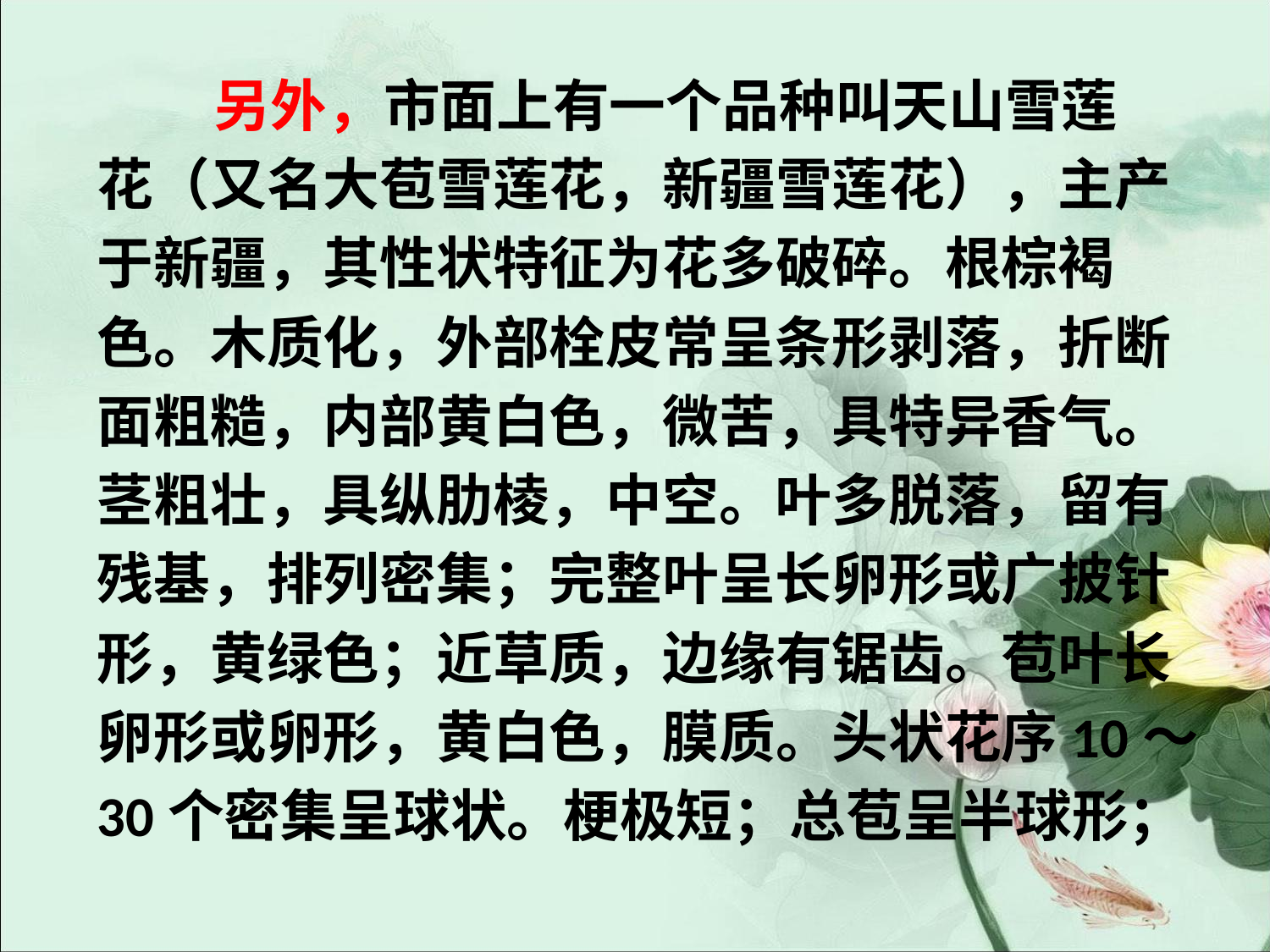

#
        另外，市面上有一个品种叫天山雪莲
花（又名大苞雪莲花，新疆雪莲花），主产
于新疆，其性状特征为花多破碎。根棕褐
色。木质化，外部栓皮常呈条形剥落，折断
面粗糙，内部黄白色，微苦，具特异香气。
茎粗壮，具纵肋棱，中空。叶多脱落，留有
残基，排列密集；完整叶呈长卵形或广披针
形，黄绿色；近草质，边缘有锯齿。苞叶长
卵形或卵形，黄白色，膜质。头状花序10～
30个密集呈球状。梗极短；总苞呈半球形；